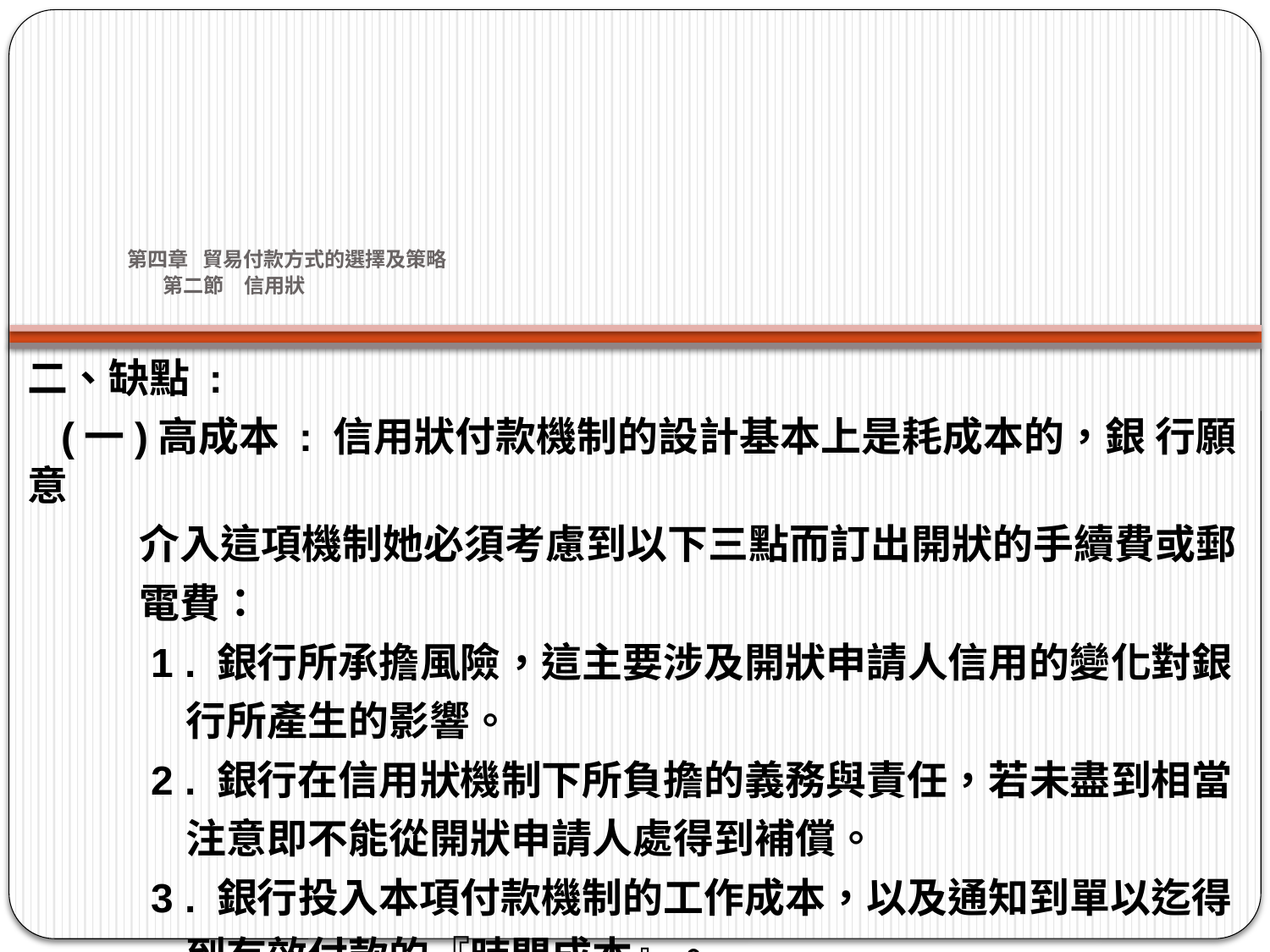

# 第四章   貿易付款方式的選擇及策略 第二節　信用狀
二、缺點 :
   (一)高成本 : 信用狀付款機制的設計基本上是耗成本的，銀 行願意
           介入這項機制她必須考慮到以下三點而訂出開狀的手續費或郵
           電費：
           1 . 銀行所承擔風險，這主要涉及開狀申請人信用的變化對銀
                行所產生的影響。
           2 . 銀行在信用狀機制下所負擔的義務與責任，若未盡到相當
                注意即不能從開狀申請人處得到補償。
           3 . 銀行投入本項付款機制的工作成本，以及通知到單以迄得
                到有效付款的『時間成本』。